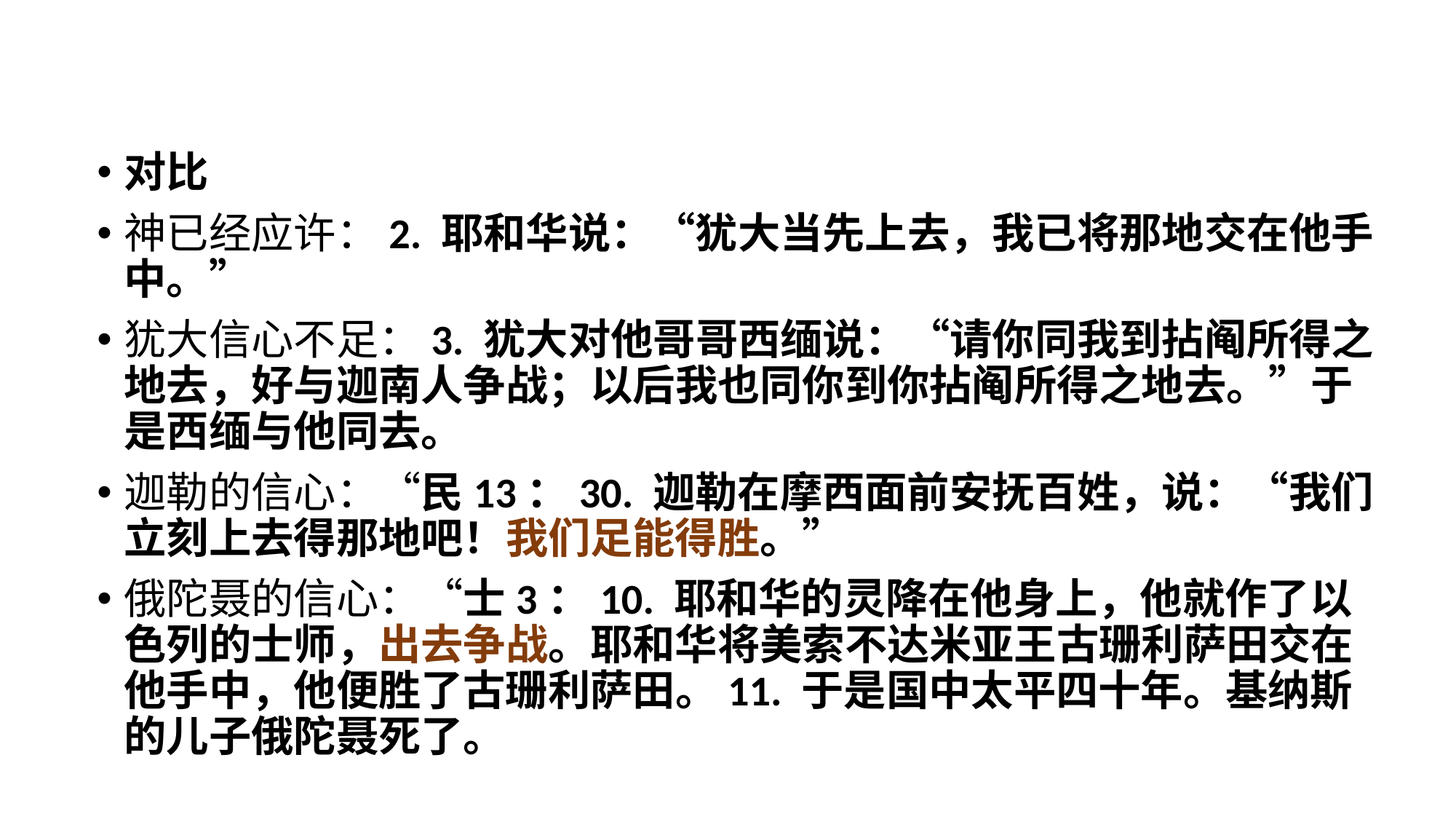

对比
神已经应许：2. 耶和华说：“犹大当先上去，我已将那地交在他手中。”
犹大信心不足：3. 犹大对他哥哥西缅说：“请你同我到拈阄所得之地去，好与迦南人争战；以后我也同你到你拈阄所得之地去。”于是西缅与他同去。
迦勒的信心：“民13：30. 迦勒在摩西面前安抚百姓，说：“我们立刻上去得那地吧！我们足能得胜。”
俄陀聂的信心：“士3：10. 耶和华的灵降在他身上，他就作了以色列的士师，出去争战。耶和华将美索不达米亚王古珊利萨田交在他手中，他便胜了古珊利萨田。11. 于是国中太平四十年。基纳斯的儿子俄陀聂死了。